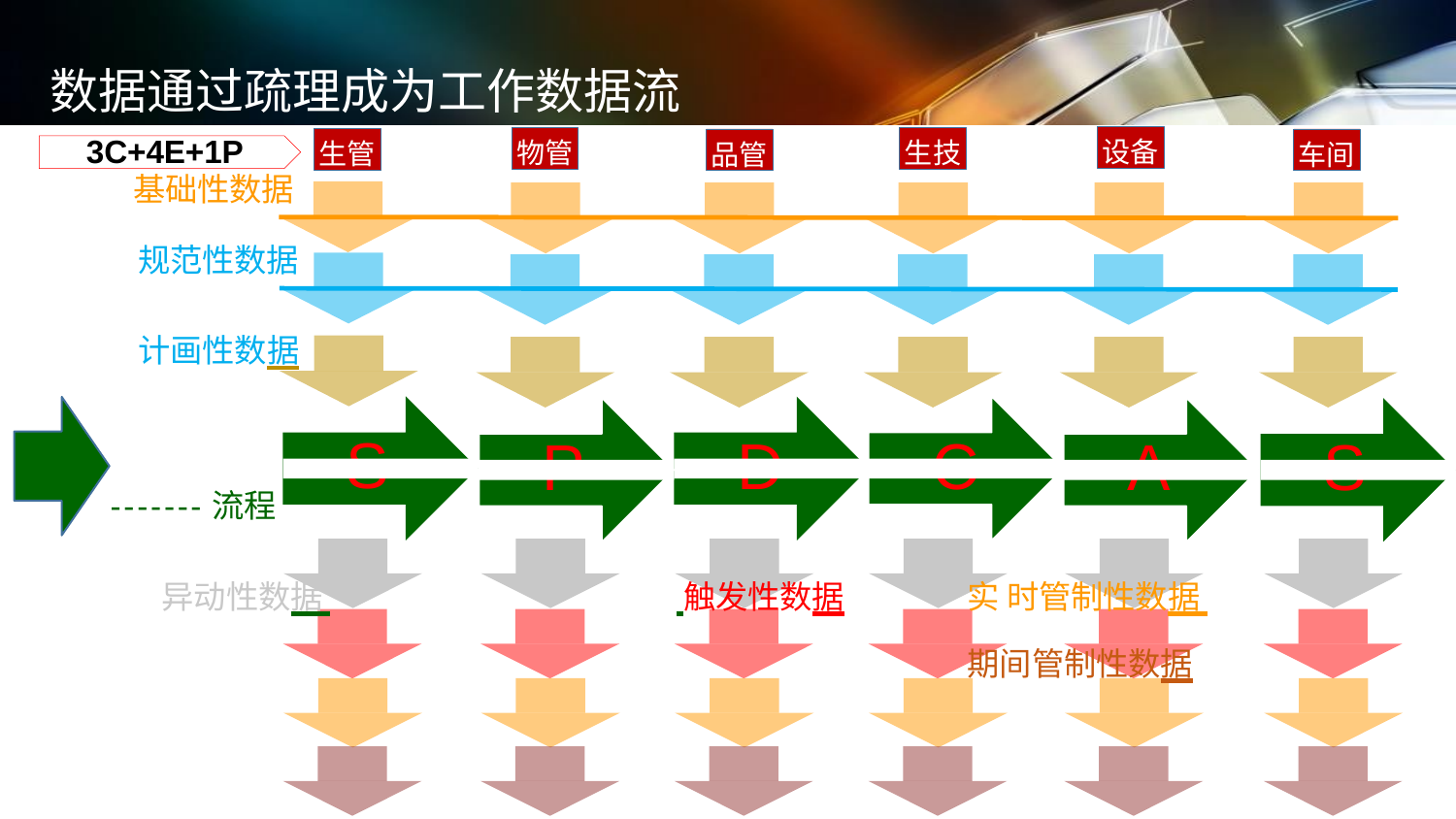

# 数据通过疏理成为工作数据流
设备
生技
物管
生管
品管
车间
3C+4E+1P
基础性数据

规范性数据

计画性数据

-------流程
异动性数据 			 触发性数据	实 时管制性数据 			期间管制性数据

S
D
C
P
A
S